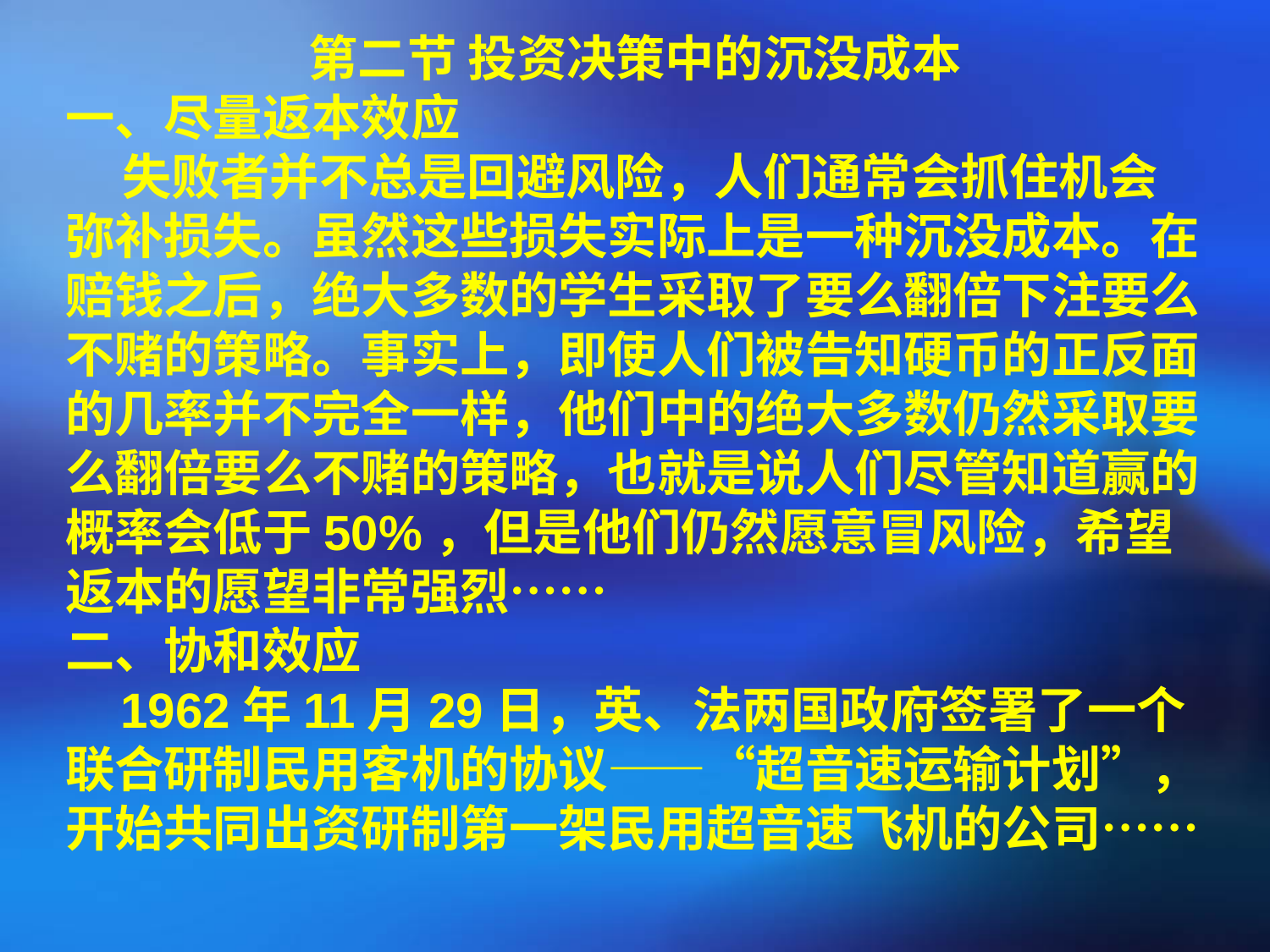

第二节 投资决策中的沉没成本
一、尽量返本效应
    失败者并不总是回避风险，人们通常会抓住机会弥补损失。虽然这些损失实际上是一种沉没成本。在赔钱之后，绝大多数的学生采取了要么翻倍下注要么不赌的策略。事实上，即使人们被告知硬币的正反面的几率并不完全一样，他们中的绝大多数仍然采取要么翻倍要么不赌的策略，也就是说人们尽管知道赢的概率会低于50%，但是他们仍然愿意冒风险，希望返本的愿望非常强烈……
二、协和效应
    1962年11月29日，英、法两国政府签署了一个联合研制民用客机的协议——“超音速运输计划”，开始共同出资研制第一架民用超音速飞机的公司……